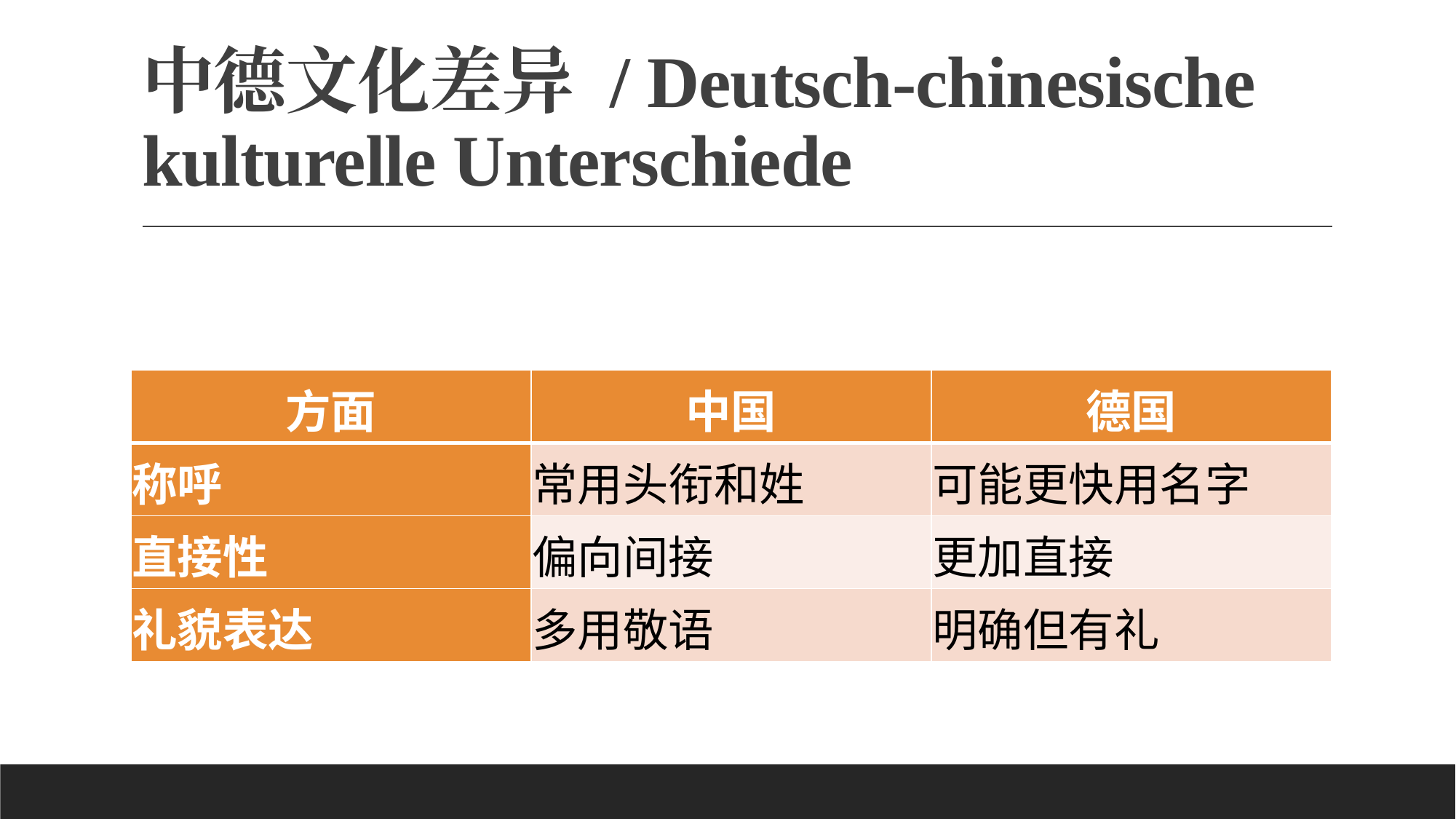

# 中德文化差异 / Deutsch-chinesische kulturelle Unterschiede
| 方面 | 中国 | 德国 |
| --- | --- | --- |
| 称呼 | 常用头衔和姓 | 可能更快用名字 |
| 直接性 | 偏向间接 | 更加直接 |
| 礼貌表达 | 多用敬语 | 明确但有礼 |